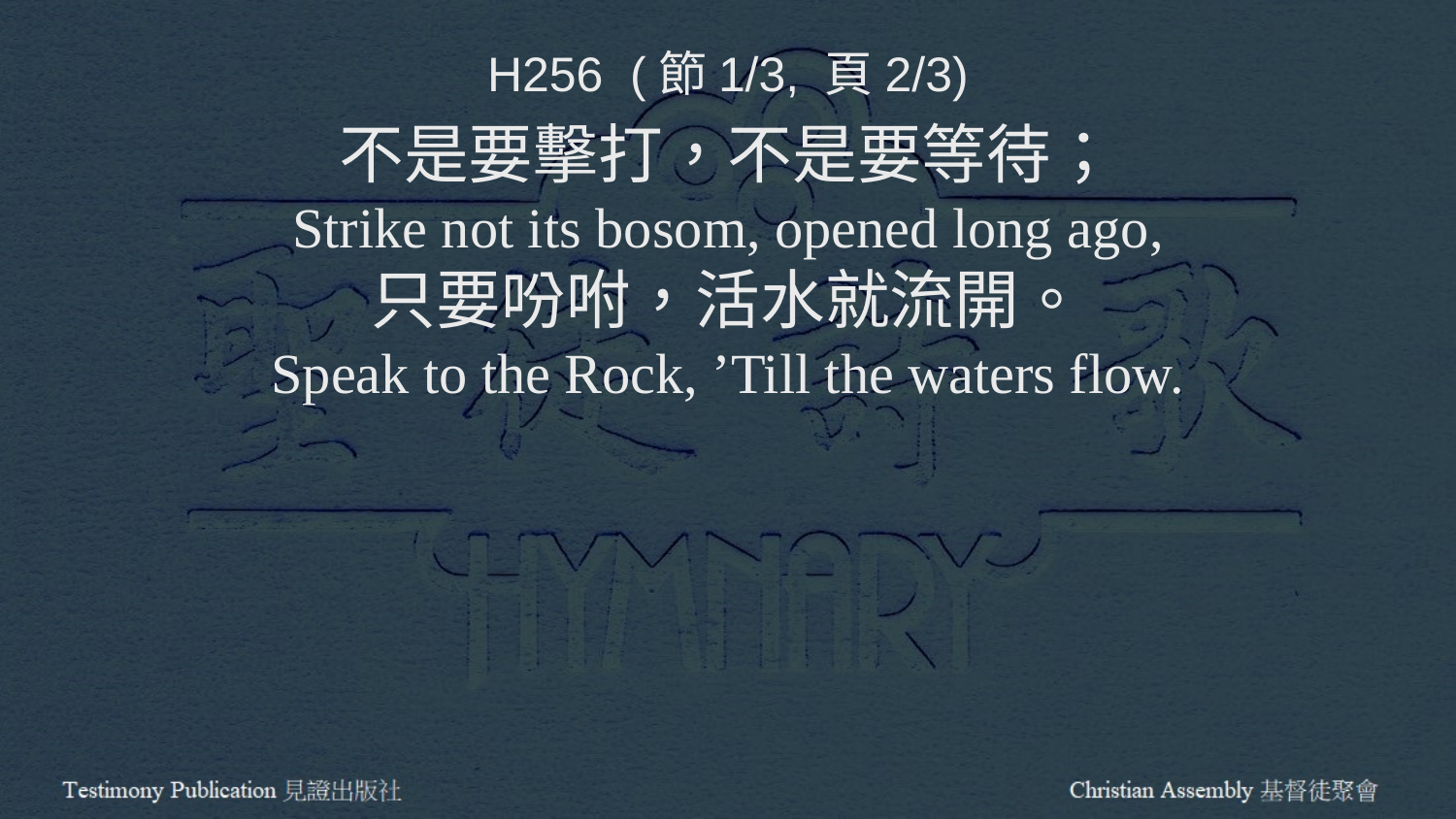

H256  (節1/3, 頁2/3)
不是要擊打，不是要等待；
Strike not its bosom, opened long ago,
只要吩咐，活水就流開。
Speak to the Rock, ’Till the waters flow.